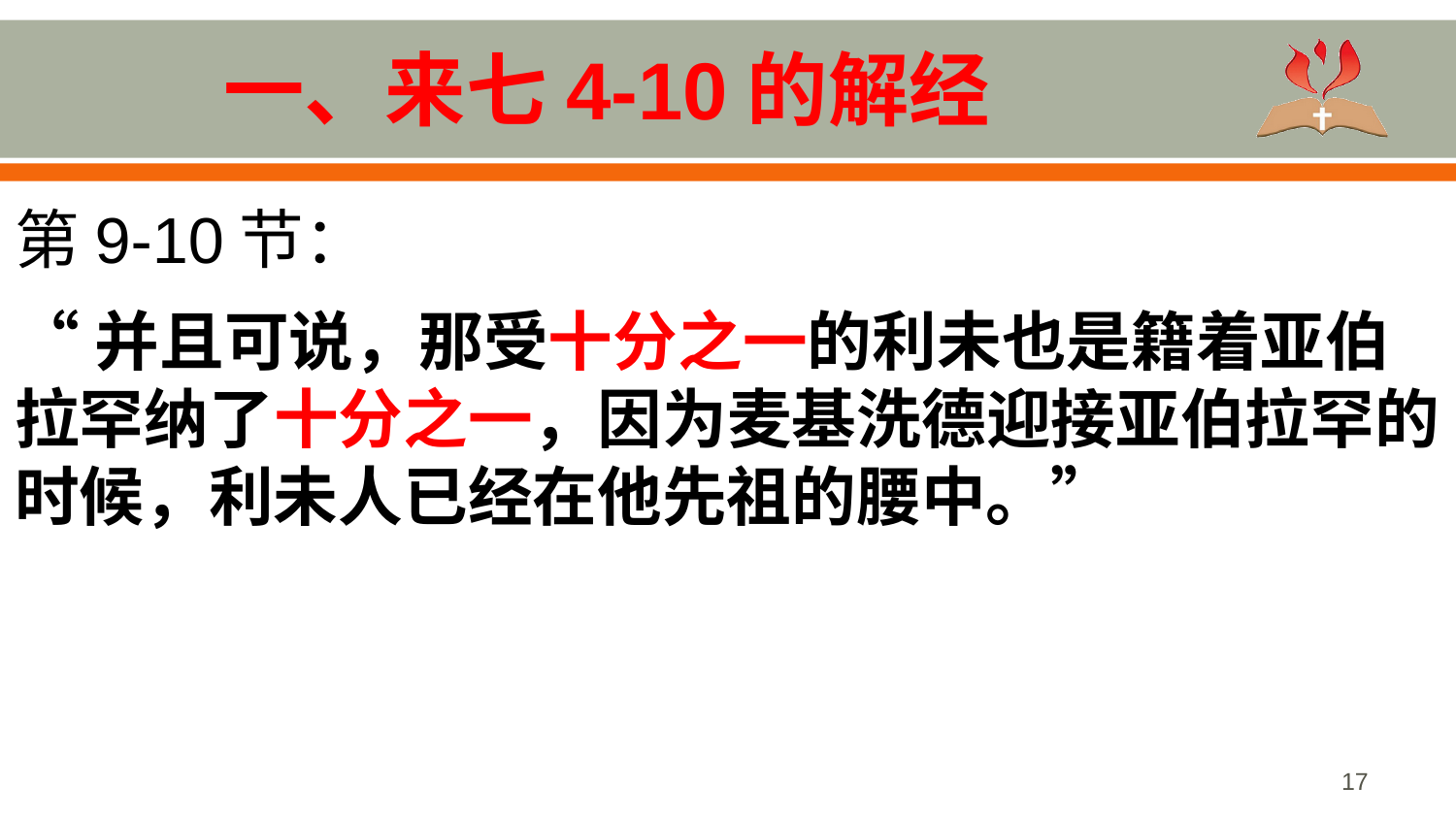

# 一、来七4-10的解经
第9-10节：
“并且可说，那受十分之一的利未也是籍着亚伯拉罕纳了十分之一，因为麦基洗德迎接亚伯拉罕的时候，利未人已经在他先祖的腰中。”

17